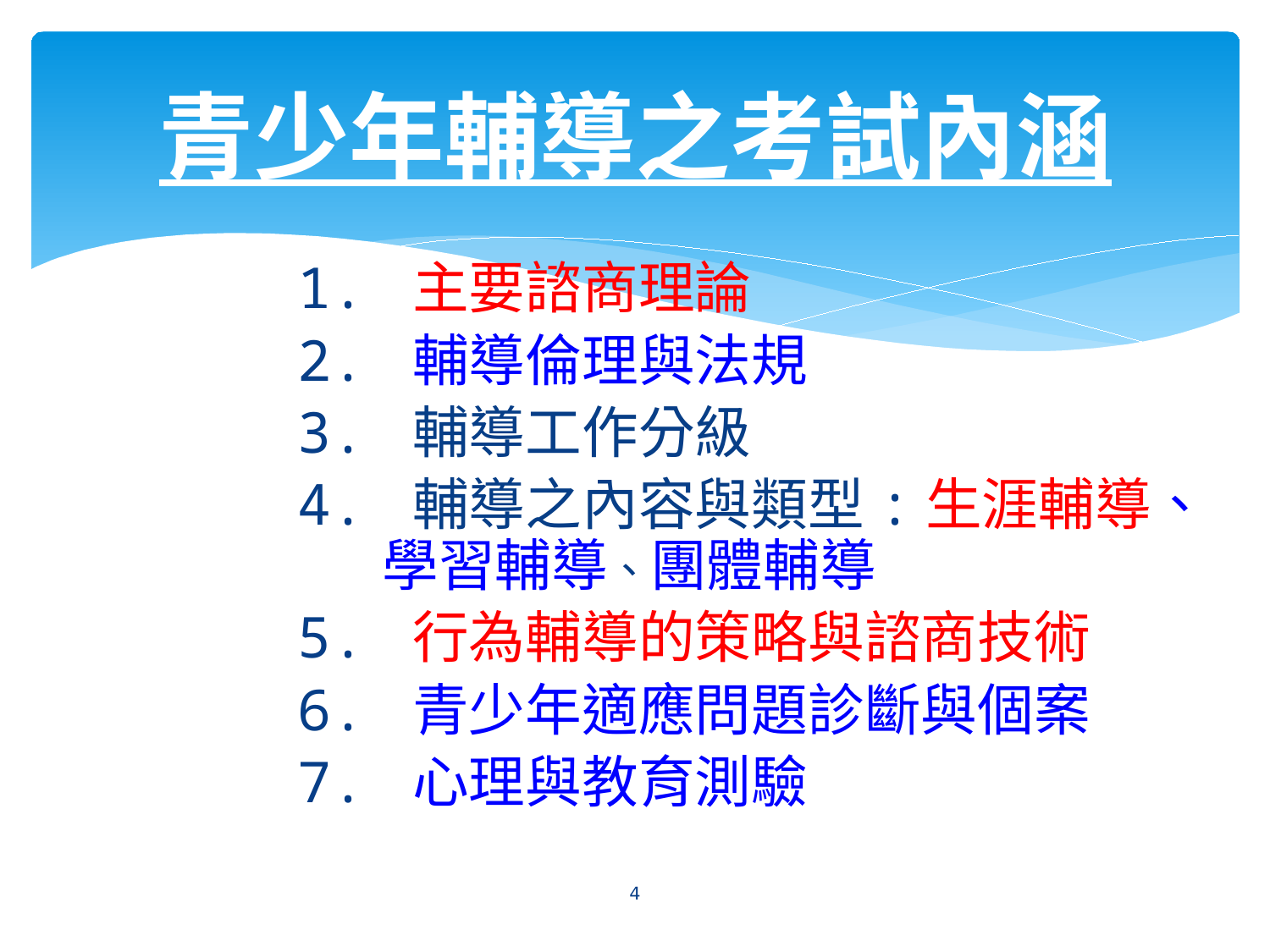

# 青少年輔導之考試內涵
1. 主要諮商理論
2. 輔導倫理與法規
3. 輔導工作分級
4. 輔導之內容與類型:生涯輔導、學習輔導、團體輔導
5. 行為輔導的策略與諮商技術
6. 青少年適應問題診斷與個案
7. 心理與教育測驗
4